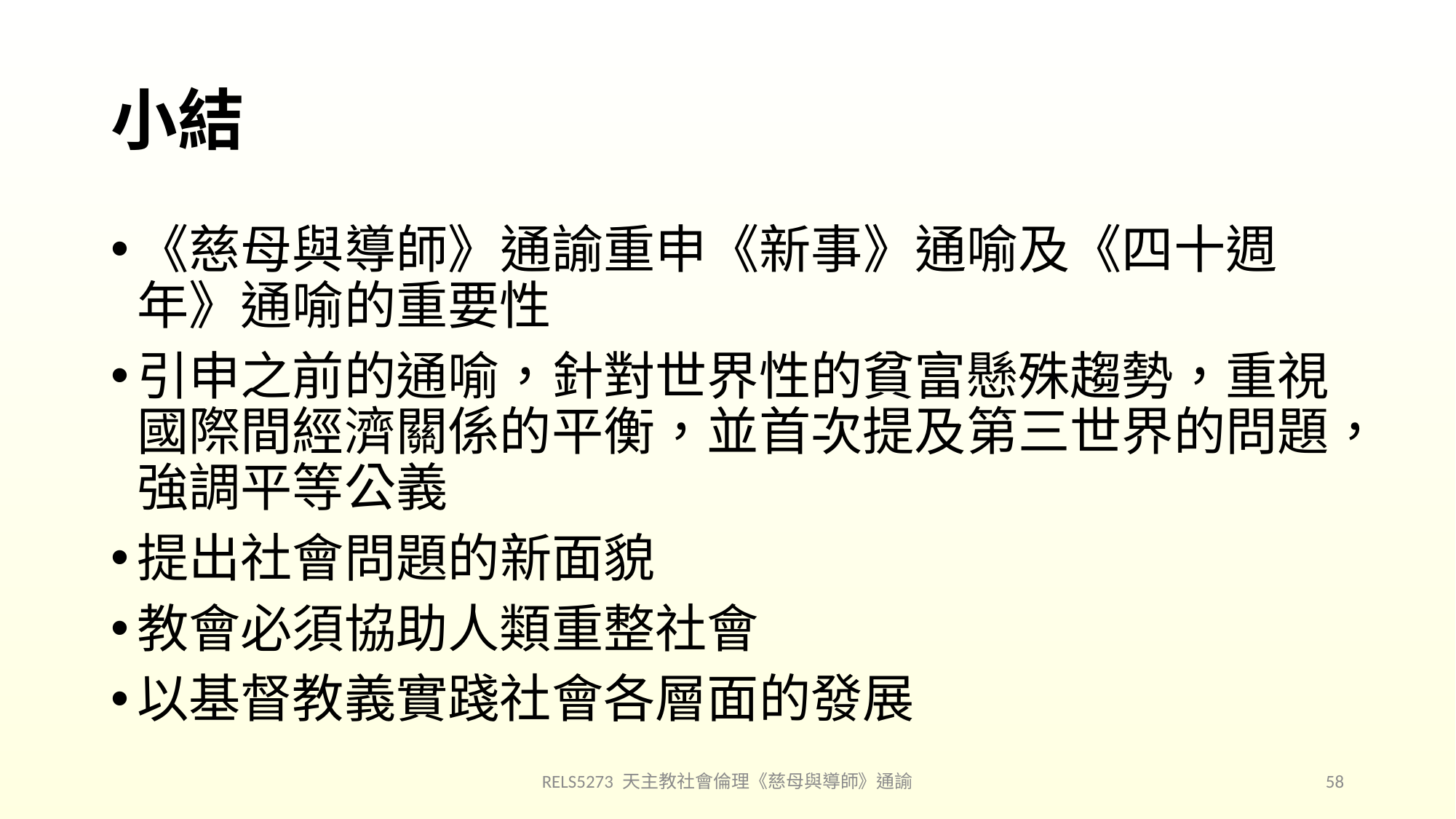

# 小結
《慈母與導師》通諭重申《新事》通喻及《四十週年》通喻的重要性
引申之前的通喻，針對世界性的貧富懸殊趨勢，重視國際間經濟關係的平衡，並首次提及第三世界的問題，強調平等公義
提出社會問題的新面貌
教會必須協助人類重整社會
以基督教義實踐社會各層面的發展
RELS5273 天主教社會倫理《慈母與導師》通諭
58